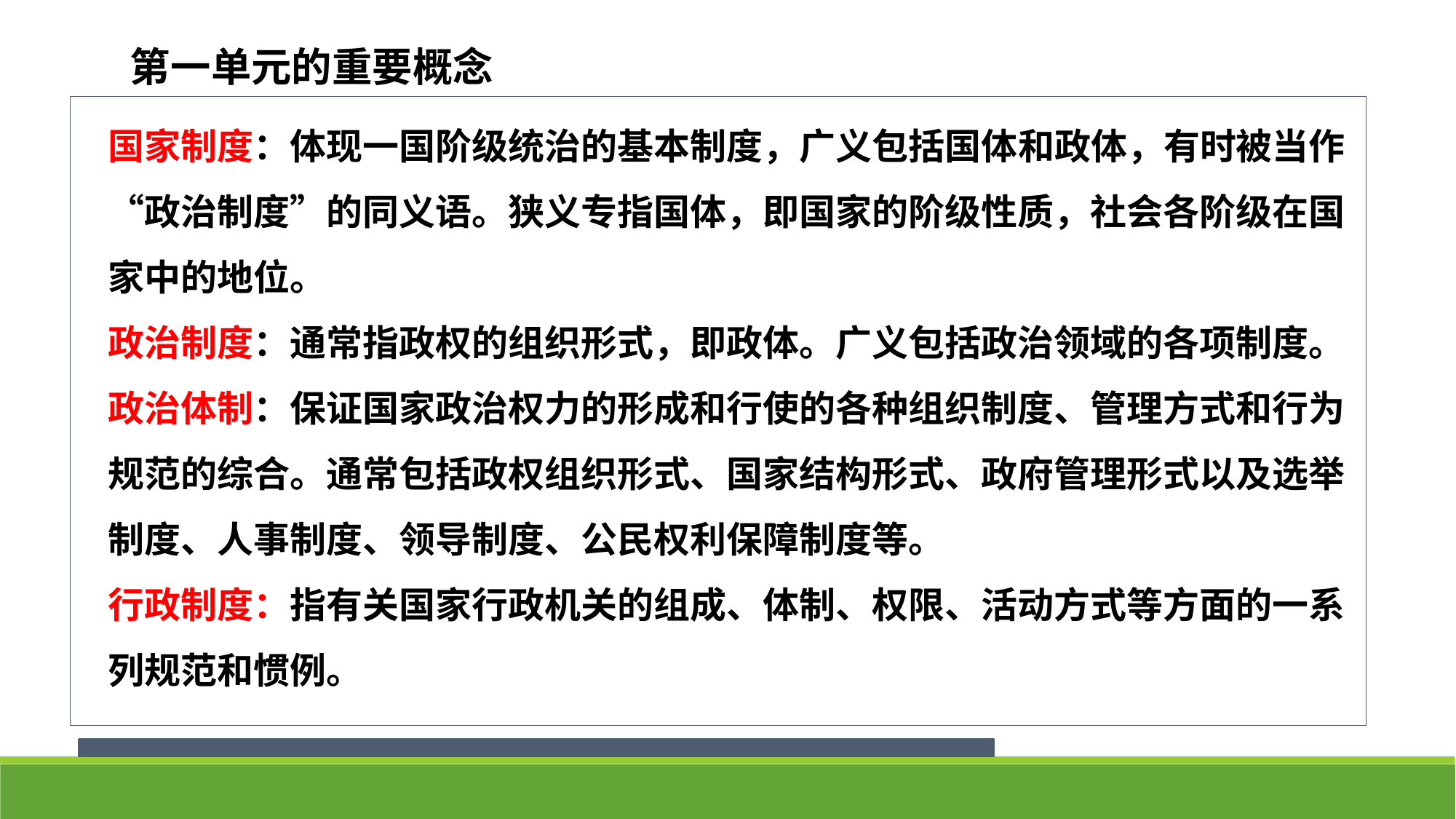

第一单元的重要概念
国家制度：体现一国阶级统治的基本制度，广义包括国体和政体，有时被当作“政治制度”的同义语。狭义专指国体，即国家的阶级性质，社会各阶级在国家中的地位。
政治制度：通常指政权的组织形式，即政体。广义包括政治领域的各项制度。
政治体制：保证国家政治权力的形成和行使的各种组织制度、管理方式和行为规范的综合。通常包括政权组织形式、国家结构形式、政府管理形式以及选举制度、人事制度、领导制度、公民权利保障制度等。
行政制度：指有关国家行政机关的组成、体制、权限、活动方式等方面的一系列规范和惯例。